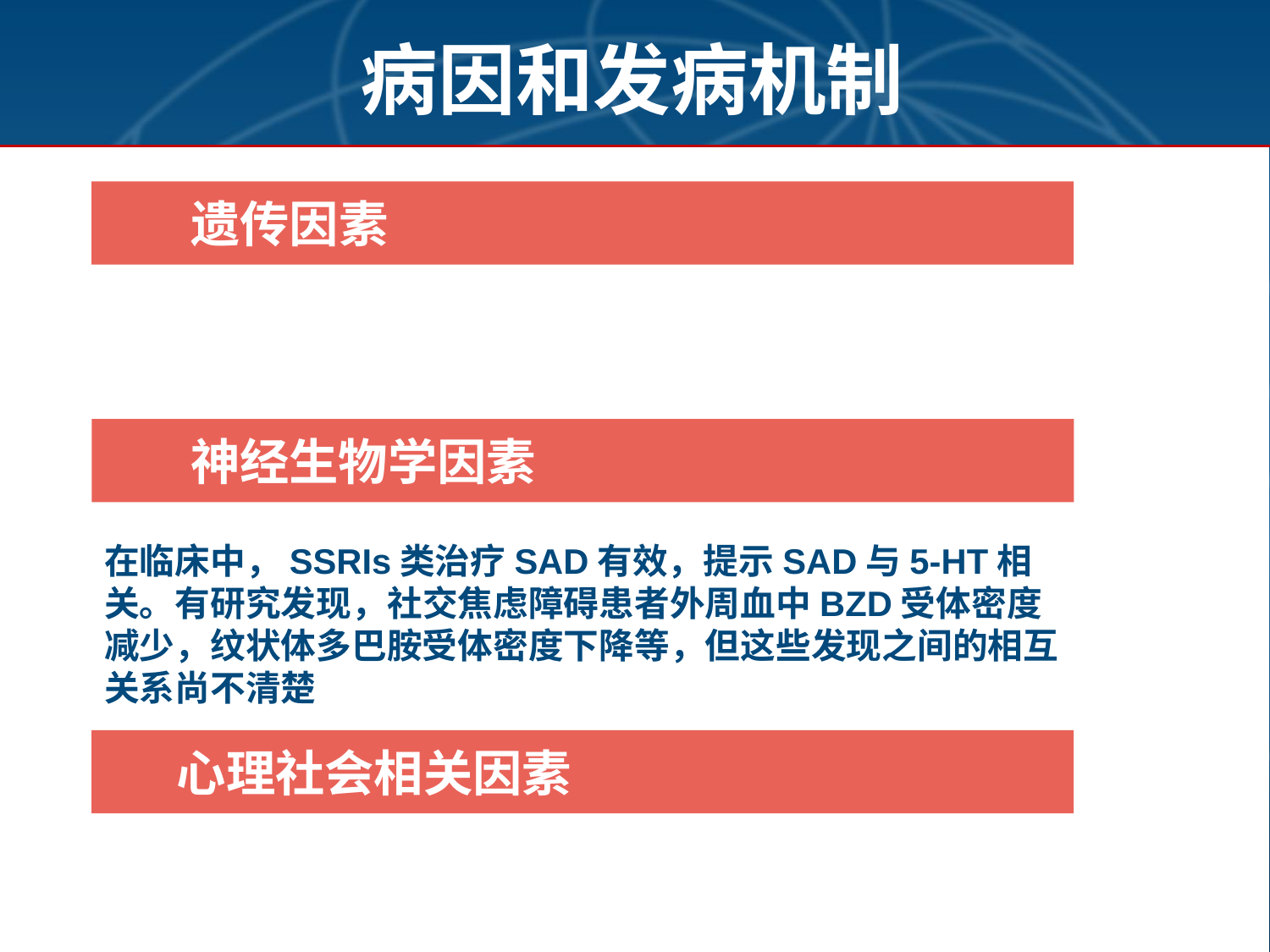

病因和发病机制
遗传因素

在临床中，SSRIs类治疗SAD有效，提示SAD与5-HT相关。有研究发现，社交焦虑障碍患者外周血中BZD受体密度减少，纹状体多巴胺受体密度下降等，但这些发现之间的相互关系尚不清楚

神经生物学因素

        心理社会相关因素